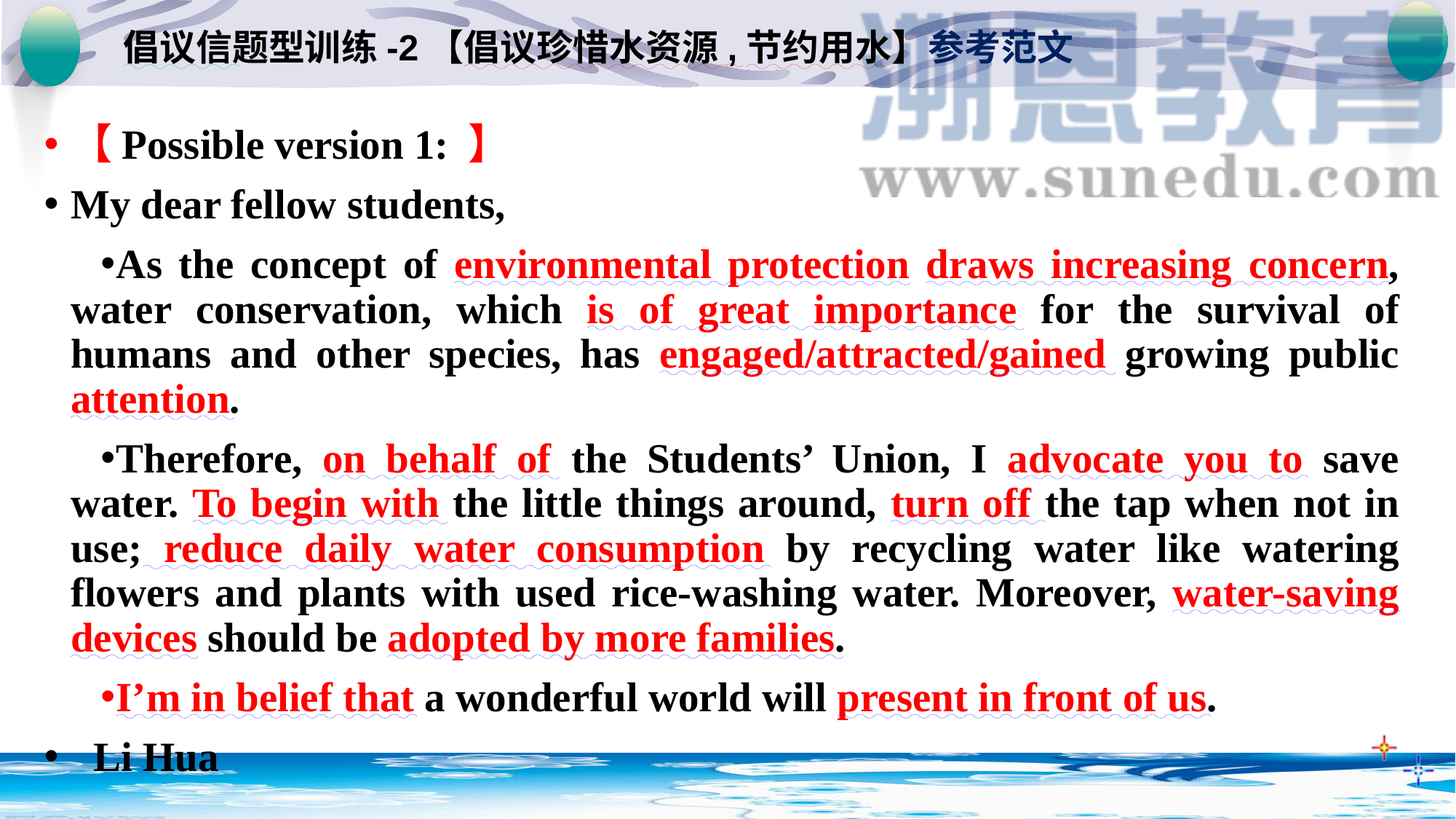

倡议信题型训练-2【倡议珍惜水资源,节约用水】参考范文
【Possible version 1: 】
My dear fellow students,
As the concept of environmental protection draws increasing concern, water conservation, which is of great importance for the survival of humans and other species, has engaged/attracted/gained growing public attention.
Therefore, on behalf of the Students’ Union, I advocate you to save water. To begin with the little things around, turn off the tap when not in use; reduce daily water consumption by recycling water like watering flowers and plants with used rice-washing water. Moreover, water-saving devices should be adopted by more families.
I’m in belief that a wonderful world will present in front of us.
									Li Hua